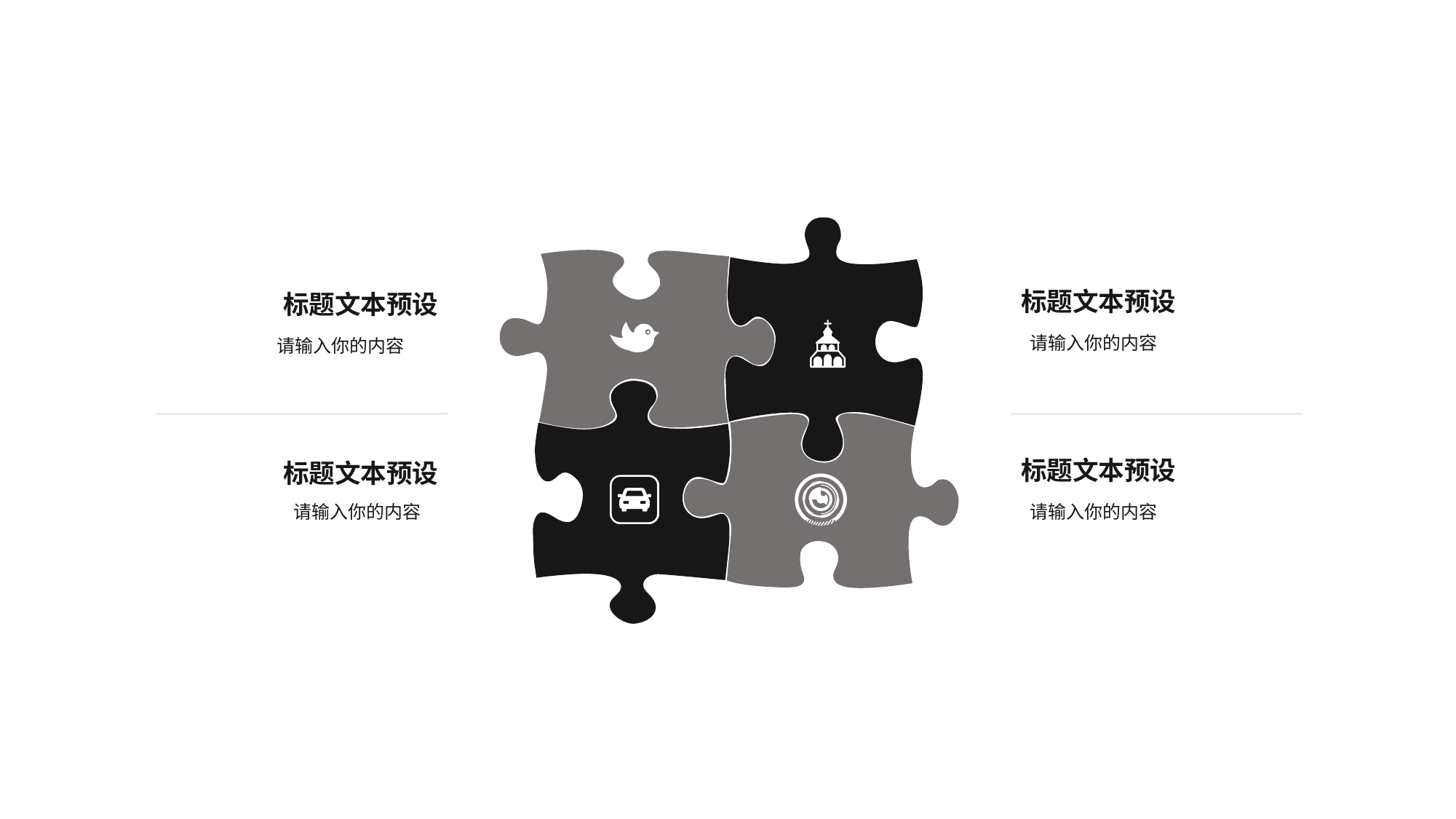

标题文本预设
标题文本预设
  请输入你的内容
  请输入你的内容
标题文本预设
标题文本预设
  请输入你的内容
  请输入你的内容